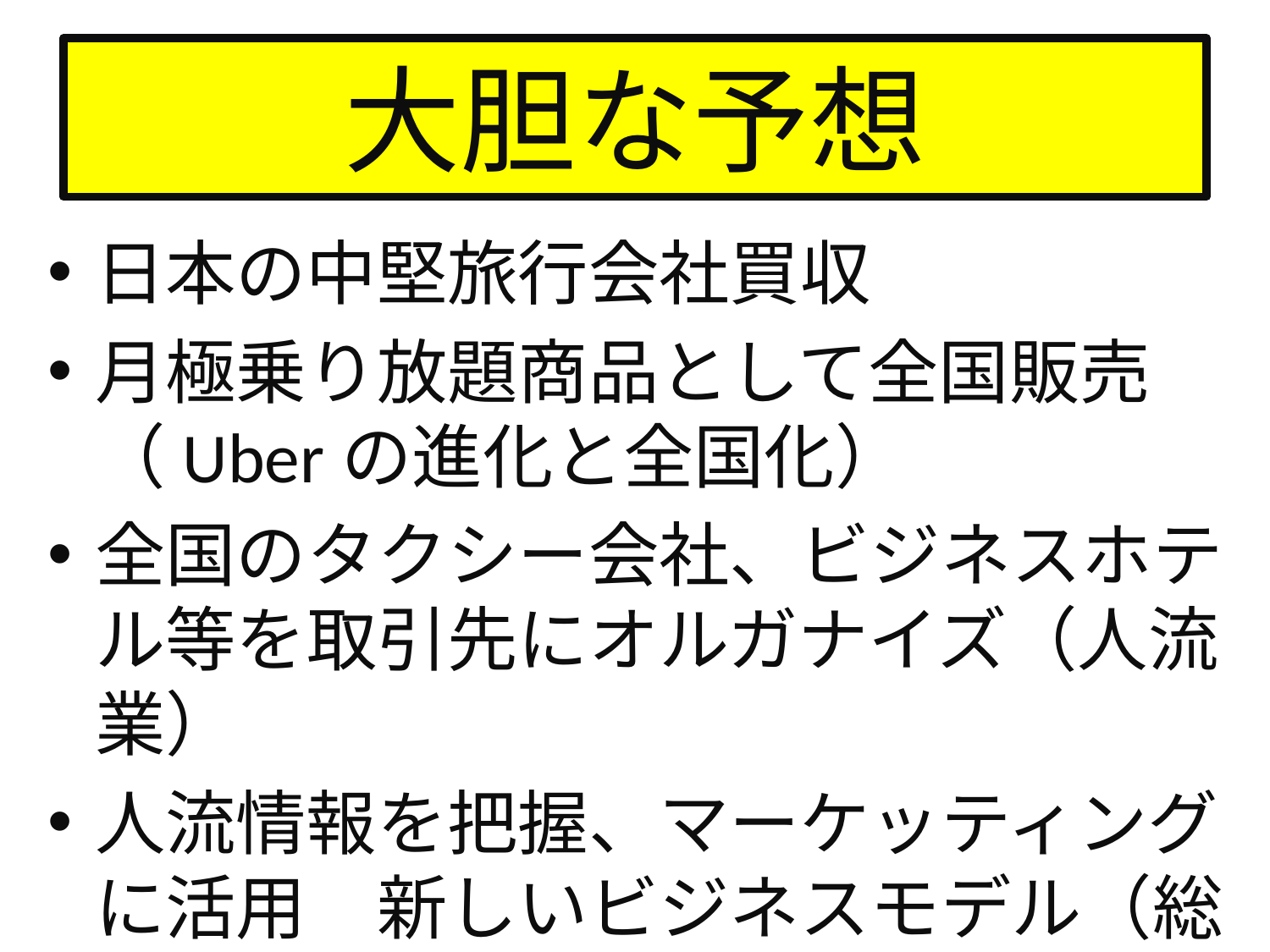

# 大胆な予想
日本の中堅旅行会社買収
月極乗り放題商品として全国販売（Uberの進化と全国化）
全国のタクシー会社、ビジネスホテル等を取引先にオルガナイズ（人流業）
人流情報を把握、マーケッティングに活用　新しいビジネスモデル（総合生活移動産業）を構築